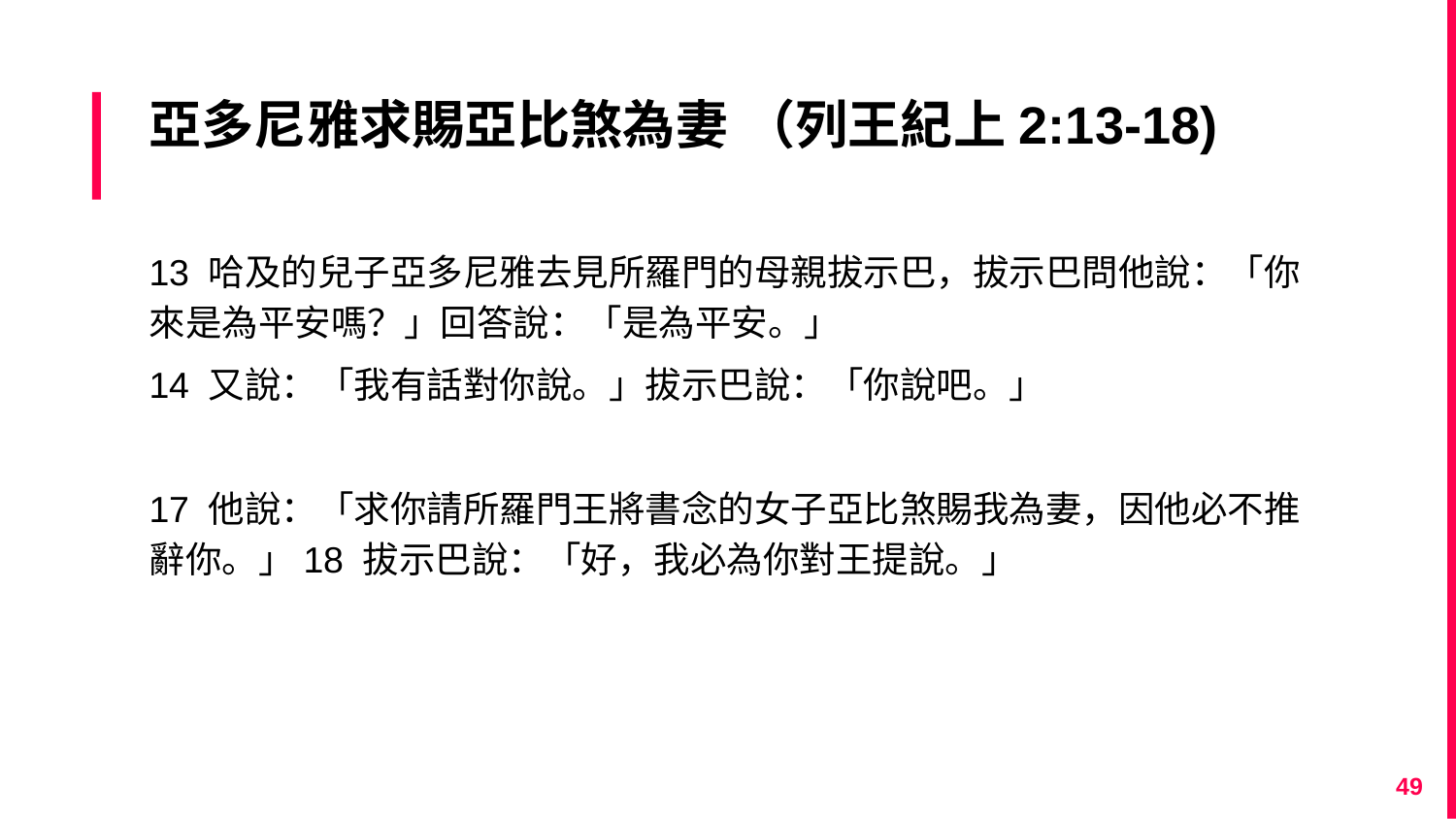

# 亞多尼雅求賜亞比煞為妻 （列王紀上2:13-18)
13 哈及的兒子亞多尼雅去見所羅門的母親拔示巴，拔示巴問他說：「你來是為平安嗎？」回答說：「是為平安。」
14 又說：「我有話對你說。」拔示巴說：「你說吧。」

17 他說：「求你請所羅門王將書念的女子亞比煞賜我為妻，因他必不推辭你。」18 拔示巴說：「好，我必為你對王提說。」

49